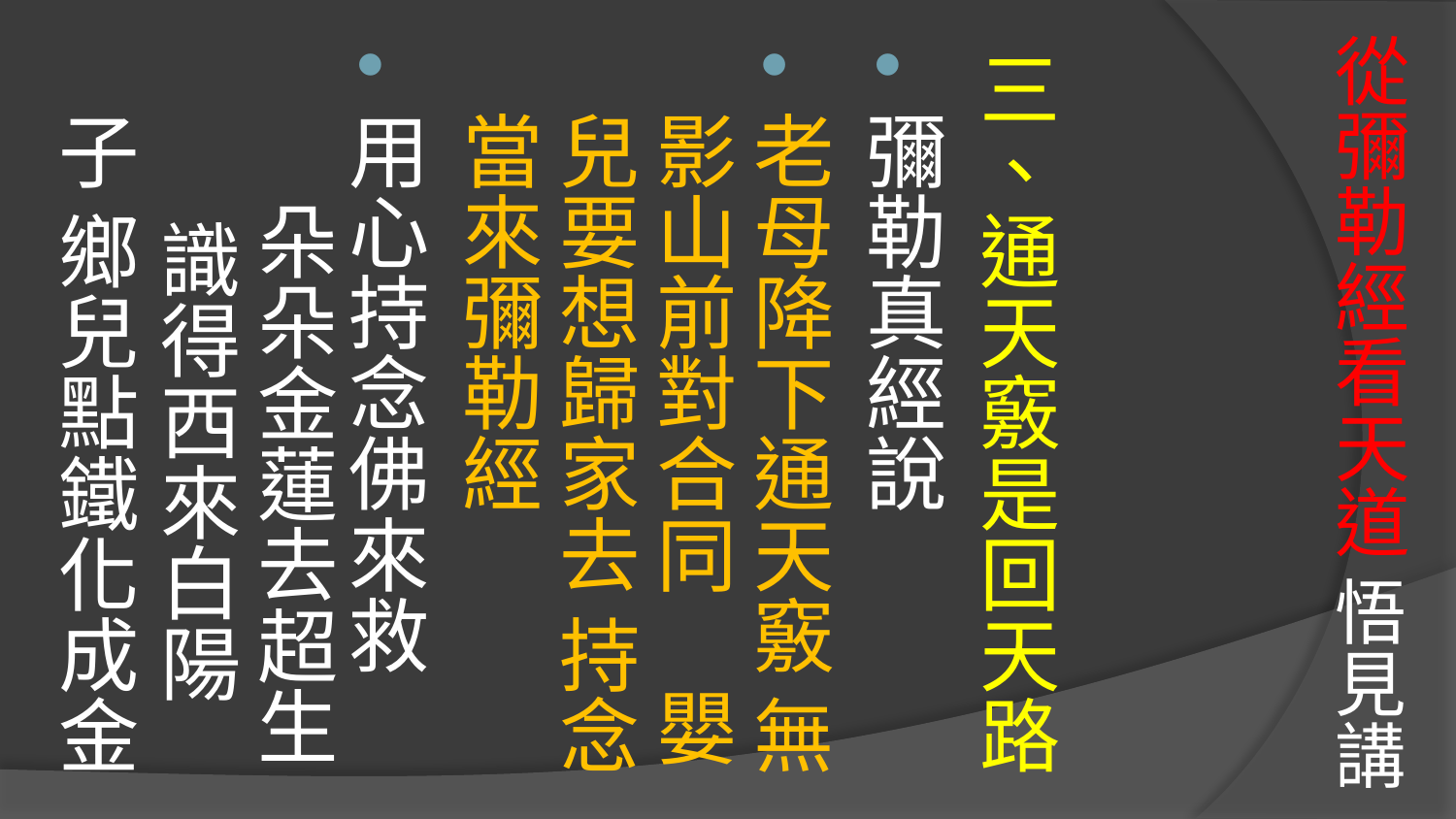

# 從彌勒經看天道 悟見講
三、通天竅是回天路
彌勒真經說
老母降下通天竅 無影山前對合同     嬰兒要想歸家去 持念當來彌勒經
用心持念佛來救           朵朵金蓮去超生       識得西來白陽子 鄉兒點鐵化成金